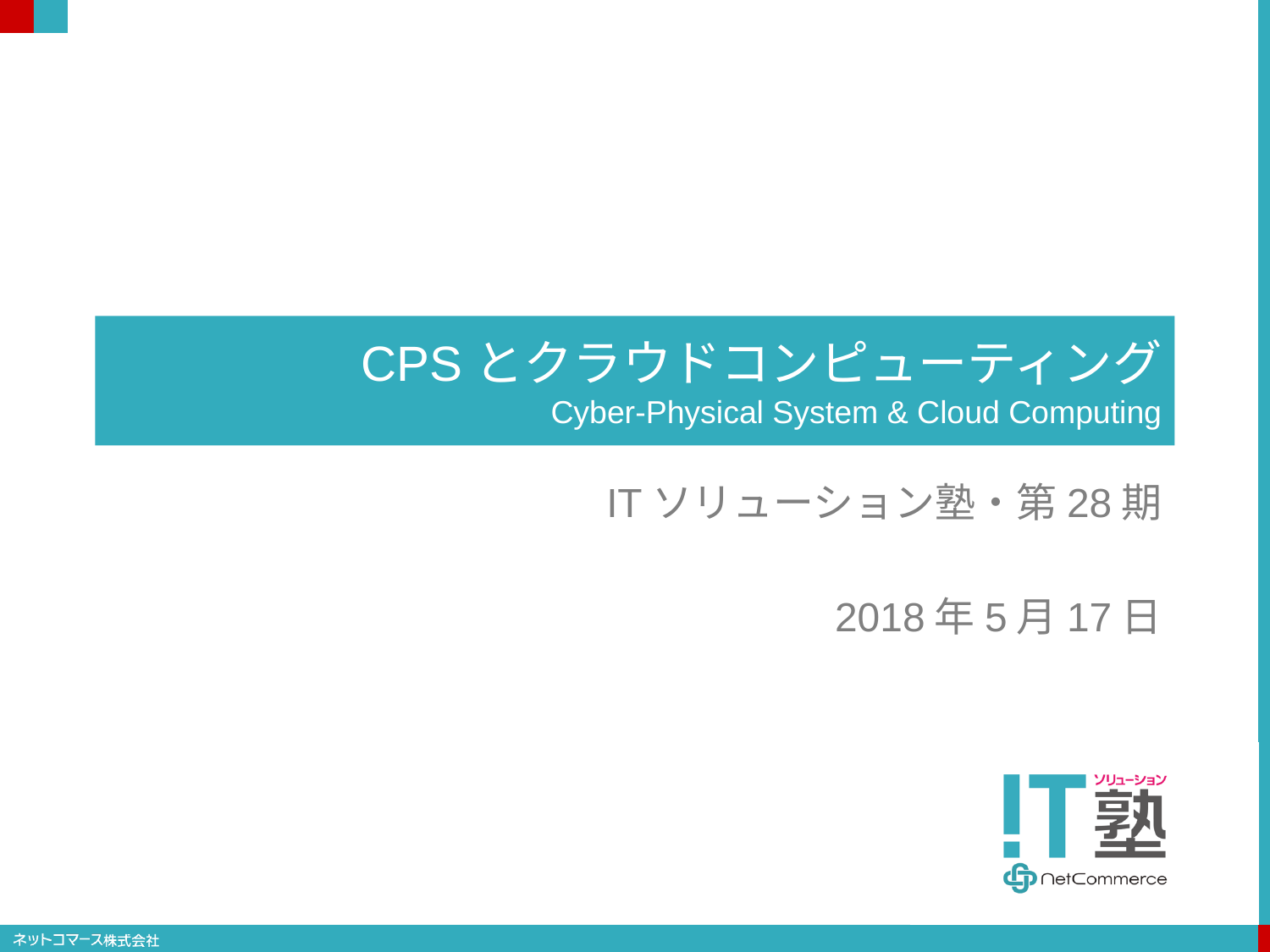

# CPSとクラウドコンピューティング Cyber-Physical System & Cloud Computing
ITソリューション塾・第28期

2018年5月17日